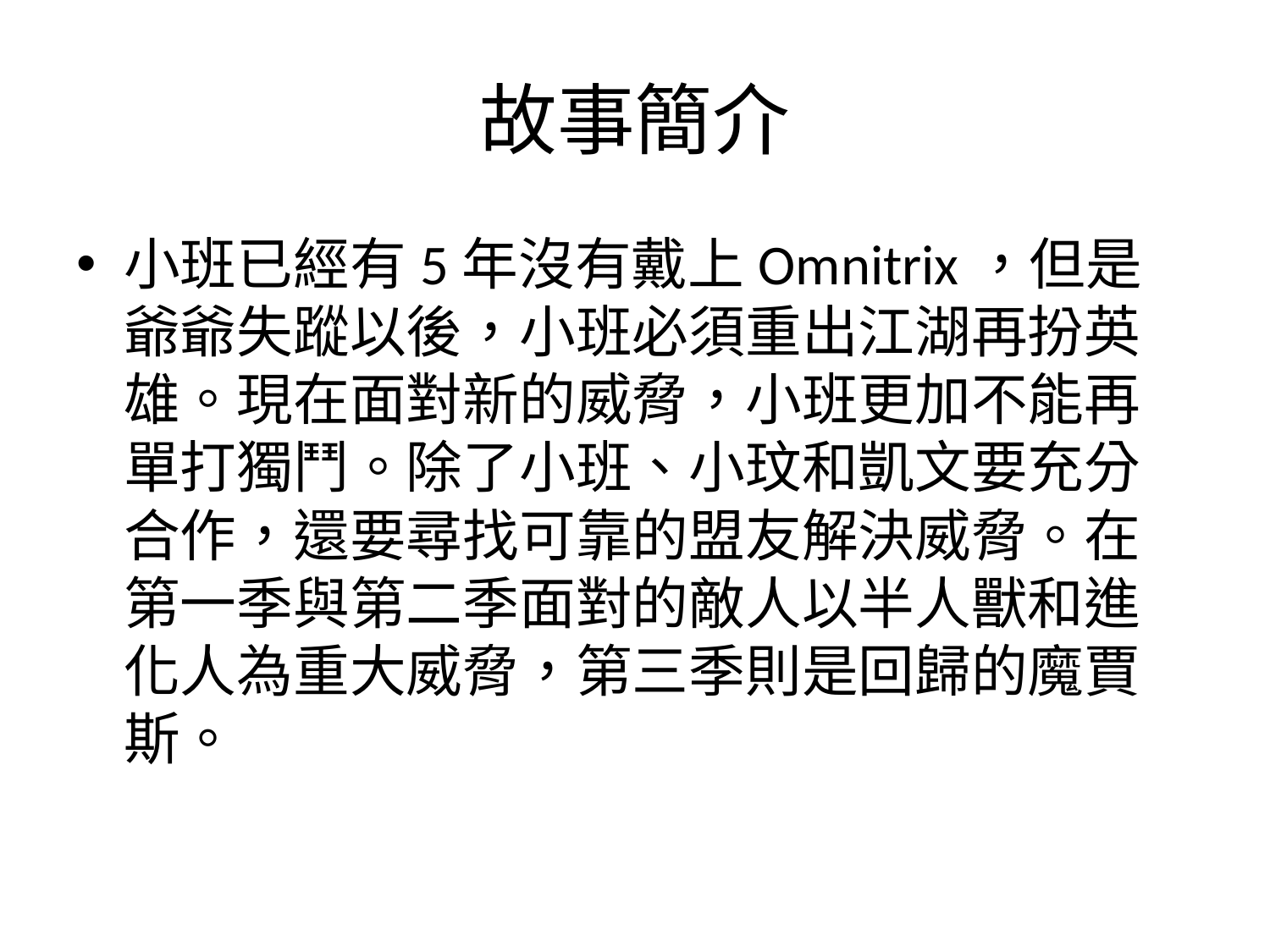

# 故事簡介
小班已經有5年沒有戴上Omnitrix，但是爺爺失蹤以後，小班必須重出江湖再扮英雄。現在面對新的威脅，小班更加不能再單打獨鬥。除了小班、小玟和凱文要充分合作，還要尋找可靠的盟友解決威脅。在第一季與第二季面對的敵人以半人獸和進化人為重大威脅，第三季則是回歸的魔賈斯。